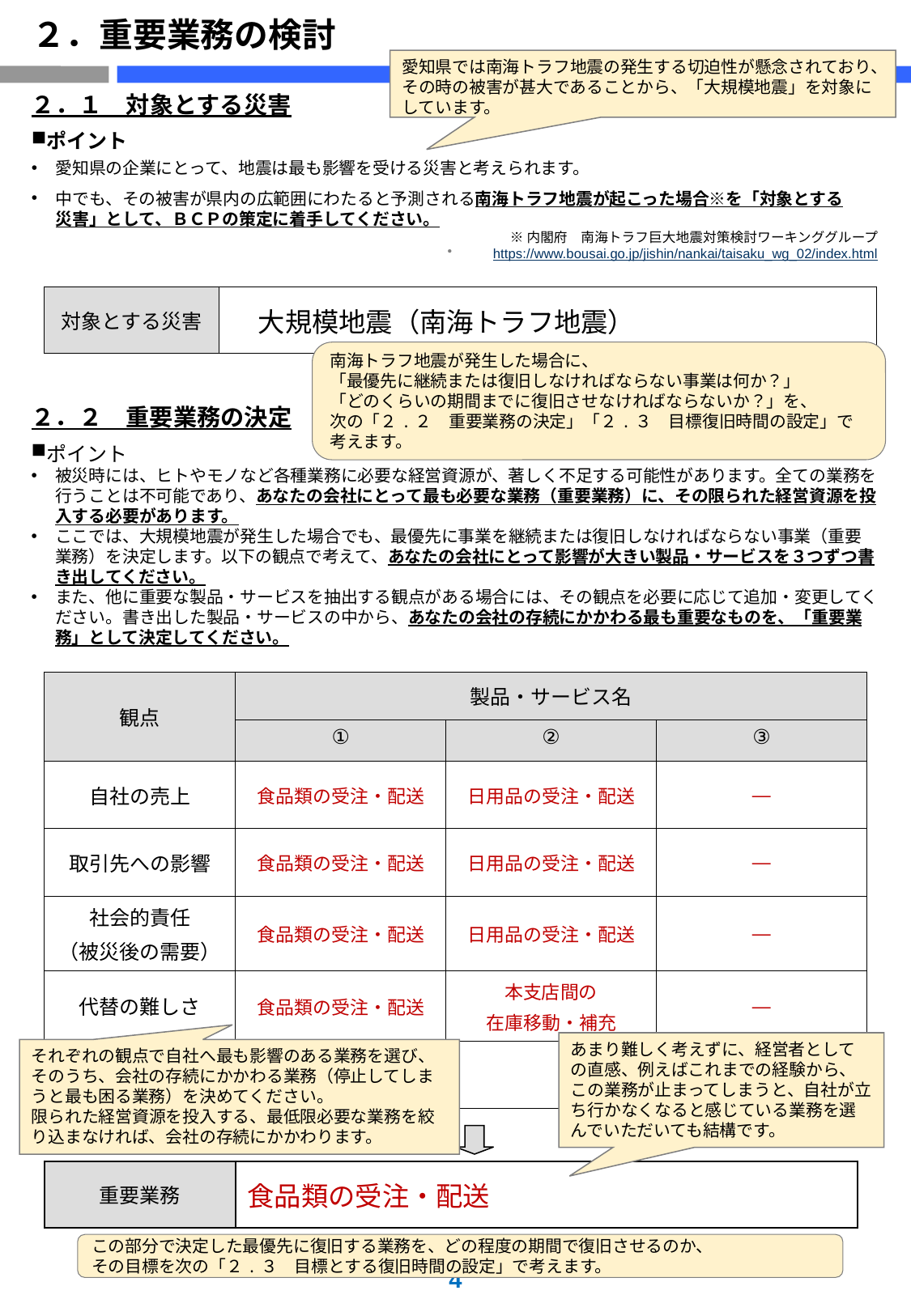

# ２．重要業務の検討
愛知県では南海トラフ地震の発生する切迫性が懸念されており、その時の被害が甚大であることから、「大規模地震」を対象にしています。
２．１　対象とする災害
ポイント
愛知県の企業にとって、地震は最も影響を受ける災害と考えられます。
中でも、その被害が県内の広範囲にわたると予測される南海トラフ地震が起こった場合※を「対象とする
災害」として、ＢＣＰの策定に着手してください。
※内閣府　南海トラフ巨大地震対策検討ワーキンググループ
https://www.bousai.go.jp/jishin/nankai/taisaku_wg_02/index.html
| 対象とする災害 | 大規模地震（南海トラフ地震） |
| --- | --- |
南海トラフ地震が発生した場合に、
「最優先に継続または復旧しなければならない事業は何か？」
「どのくらいの期間までに復旧させなければならないか？」を、
次の「２.２　重要業務の決定」「２.３　目標復旧時間の設定」で
考えます。
２．２　重要業務の決定
ポイント
被災時には、ヒトやモノなど各種業務に必要な経営資源が、著しく不足する可能性があります。全ての業務を行うことは不可能であり、あなたの会社にとって最も必要な業務（重要業務）に、その限られた経営資源を投入する必要があります。
ここでは、大規模地震が発生した場合でも、最優先に事業を継続または復旧しなければならない事業（重要業務）を決定します。以下の観点で考えて、あなたの会社にとって影響が大きい製品・サービスを３つずつ書き出してください。
また、他に重要な製品・サービスを抽出する観点がある場合には、その観点を必要に応じて追加・変更してください。書き出した製品・サービスの中から、あなたの会社の存続にかかわる最も重要なものを、「重要業務」として決定してください。
| 観点 | 製品・サービス名 |  |  |
| --- | --- | --- | --- |
|  | ① | ② | ③ |
| 自社の売上 | 食品類の受注・配送 | 日用品の受注・配送 | ― |
| 取引先への影響 | 食品類の受注・配送 | 日用品の受注・配送 | ― |
| 社会的責任 （被災後の需要） | 食品類の受注・配送 | 日用品の受注・配送 | ― |
| 代替の難しさ | 食品類の受注・配送 | 本支店間の 在庫移動・補充 | ― |
|  |  |  |  |
あまり難しく考えずに、経営者としての直感、例えばこれまでの経験から、この業務が止まってしまうと、自社が立ち行かなくなると感じている業務を選んでいただいても結構です。
それぞれの観点で自社へ最も影響のある業務を選び、そのうち、会社の存続にかかわる業務（停止してしまうと最も困る業務）を決めてください。
限られた経営資源を投入する、最低限必要な業務を絞り込まなければ、会社の存続にかかわります。

| 重要業務 | 食品類の受注・配送 |
| --- | --- |
この部分で決定した最優先に復旧する業務を、どの程度の期間で復旧させるのか、
その目標を次の「２.３　目標とする復旧時間の設定」で考えます。
4